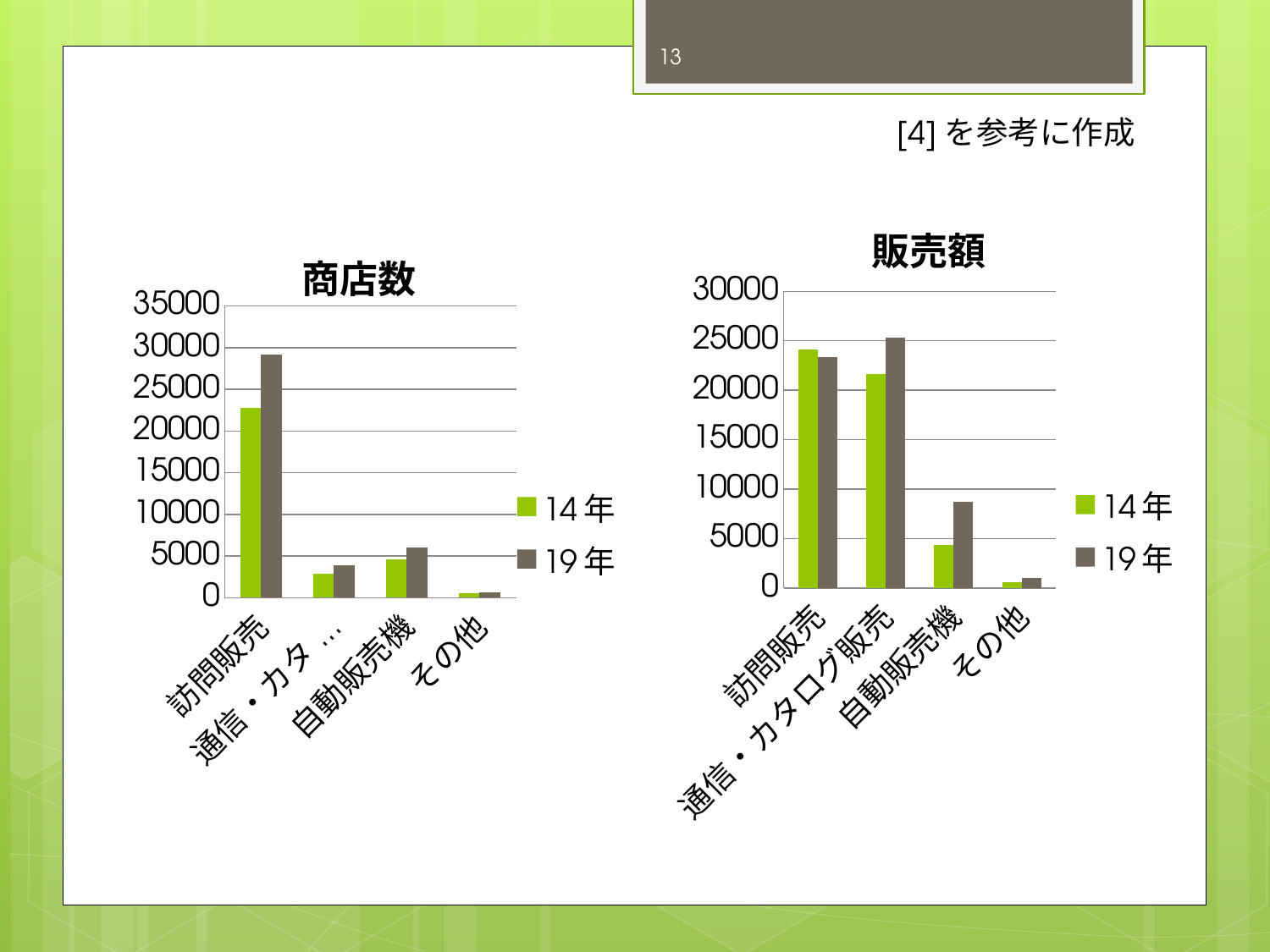

13
[4]を参考に作成

### Chart: 販売額

| Category | 14年 | 19年 |
|---|---|---|
| 訪問販売 | 24115.0 | 23336.0 |
| 通信・カタログ販売 | 21613.0 | 25349.0 |
| 自動販売機 | 4342.0 | 8730.0 |
| その他 | 590.0 | 991.0 |

### Chart: 商店数

| Category | 14年 | 19年 |
|---|---|---|
| 訪問販売 | 22740.0 | 29170.0 |
| 通信・カタログ販売 | 2916.0 | 3931.0 |
| 自動販売機 | 4573.0 | 6056.0 |
| その他 | 554.0 | 636.0 |